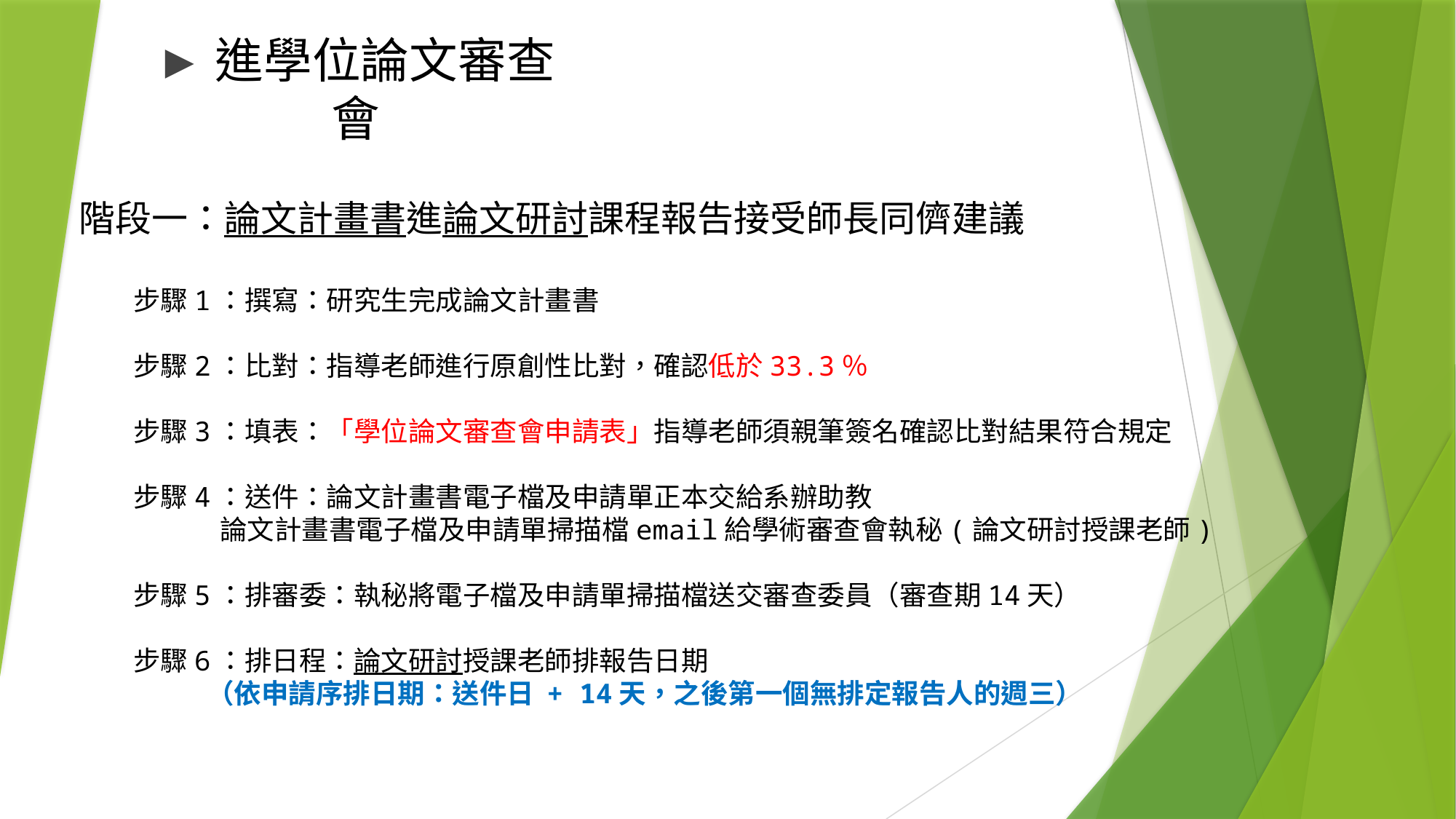

# ►進學位論文審查會
階段一：論文計畫書進論文研討課程報告接受師長同儕建議

步驟1：撰寫：研究生完成論文計畫書

步驟2：比對：指導老師進行原創性比對，確認低於33.3％

步驟3：填表：「學位論文審查會申請表」指導老師須親筆簽名確認比對結果符合規定

步驟4：送件：論文計畫書電子檔及申請單正本交給系辦助教
             論文計畫書電子檔及申請單掃描檔email給學術審查會執秘(論文研討授課老師)

步驟5：排審委：執秘將電子檔及申請單掃描檔送交審查委員（審查期14天）

步驟6：排日程：論文研討授課老師排報告日期
  （依申請序排日期：送件日 + 14天，之後第一個無排定報告人的週三）
|  |  |  |
| --- | --- | --- |
|  |  |  |
|  |  |  |
|  |  |  |